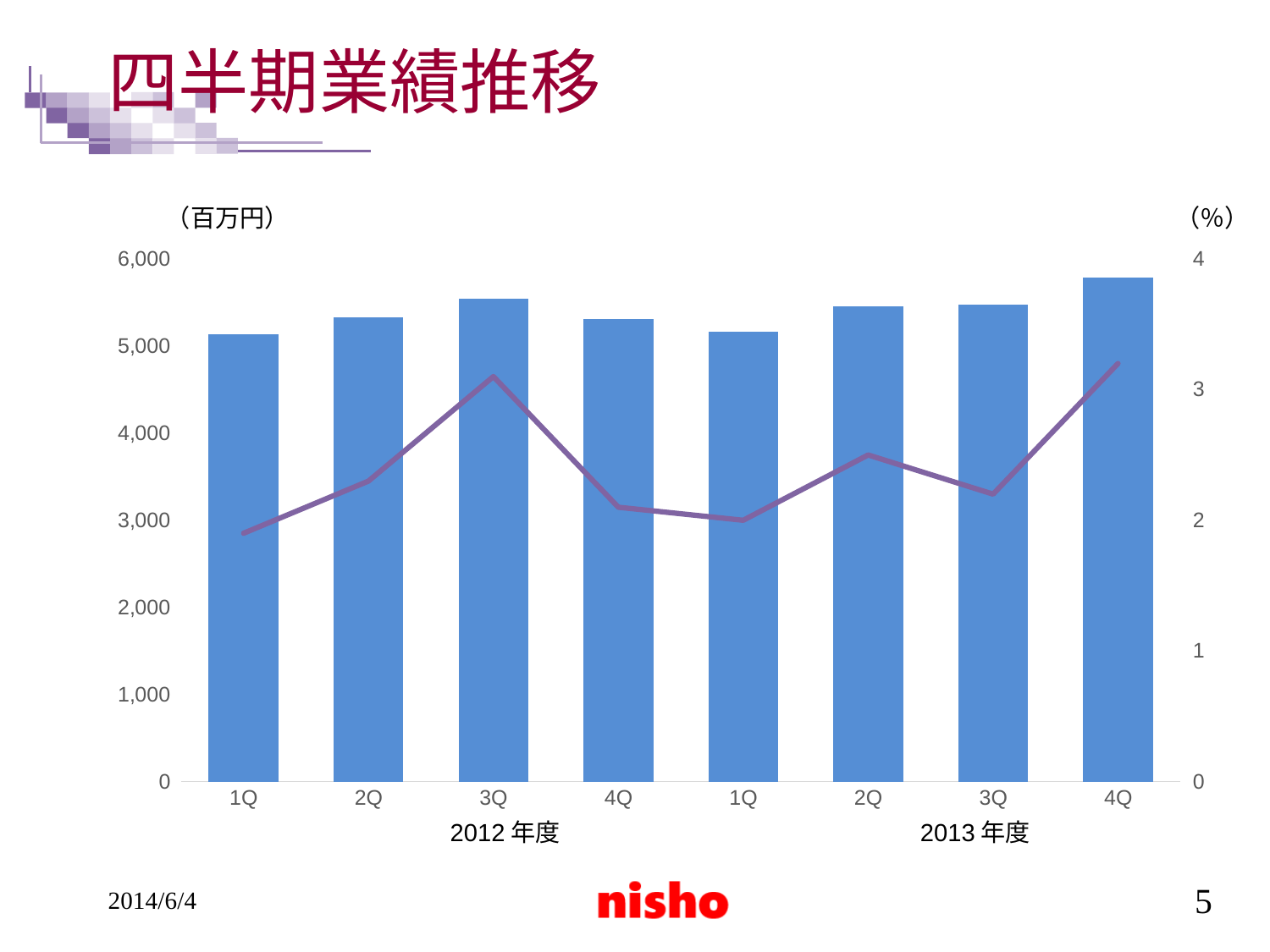

# 四半期業績推移
（百万円）
（％）

### Chart

| Category | 売上高 | 営業利益率 |
|---|---|---|
| 1Q | 5132.0 | 1.9 |
| 2Q | 5328.0 | 2.3 |
| 3Q | 5540.0 | 3.1 |
| 4Q | 5310.0 | 2.1 |
| 1Q | 5163.0 | 2.0 |
| 2Q | 5460.0 | 2.5 |
| 3Q | 5472.0 | 2.2 |
| 4Q | 5783.0 | 3.2 |
2012年度
2013年度
2014/6/4
5